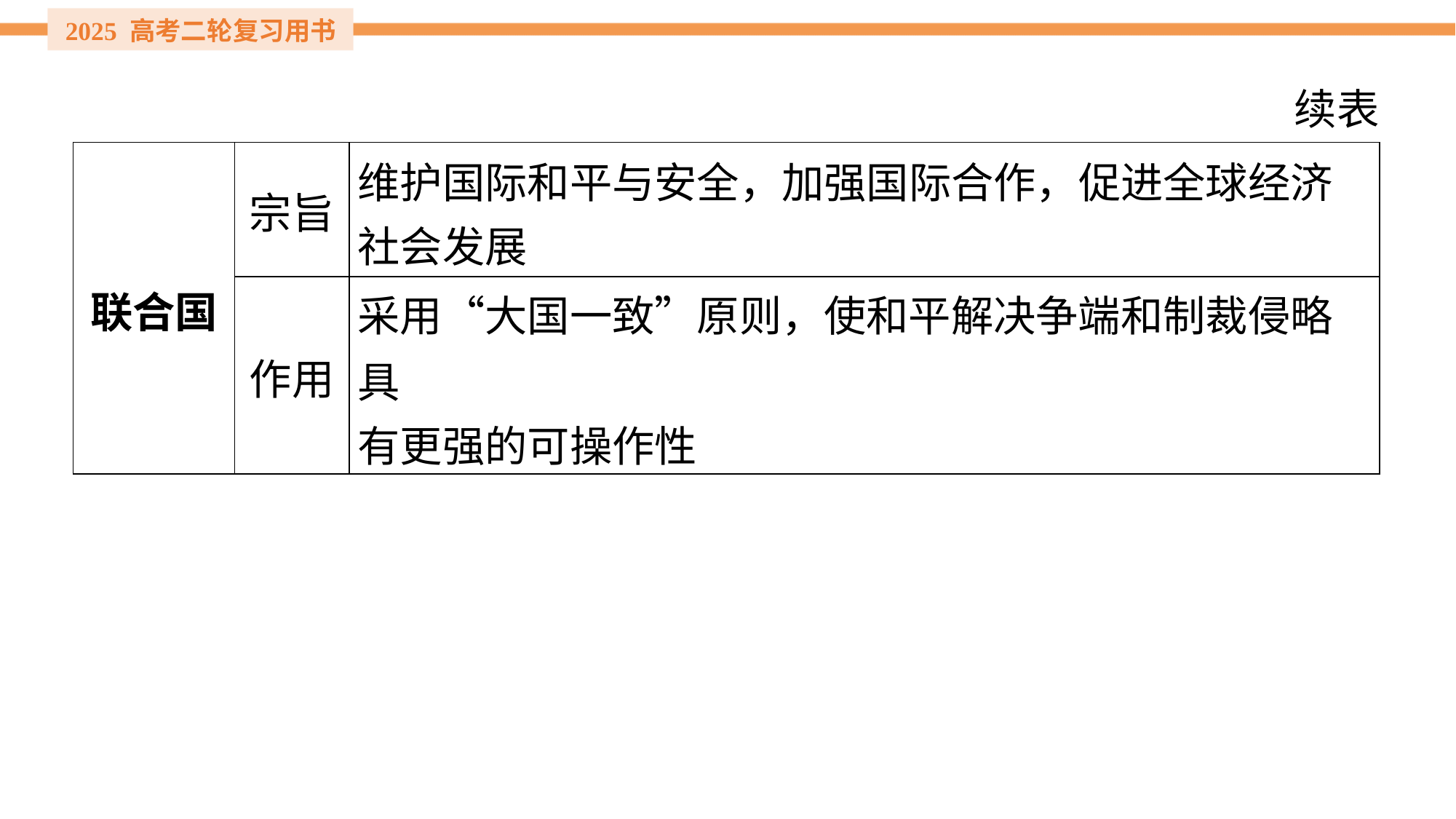

续表
| 联合国 | 宗旨 | 维护国际和平与安全，加强国际合作，促进全球经济 社会发展 |
| --- | --- | --- |
|  | 作用 | 采用“大国一致”原则，使和平解决争端和制裁侵略具 有更强的可操作性 |